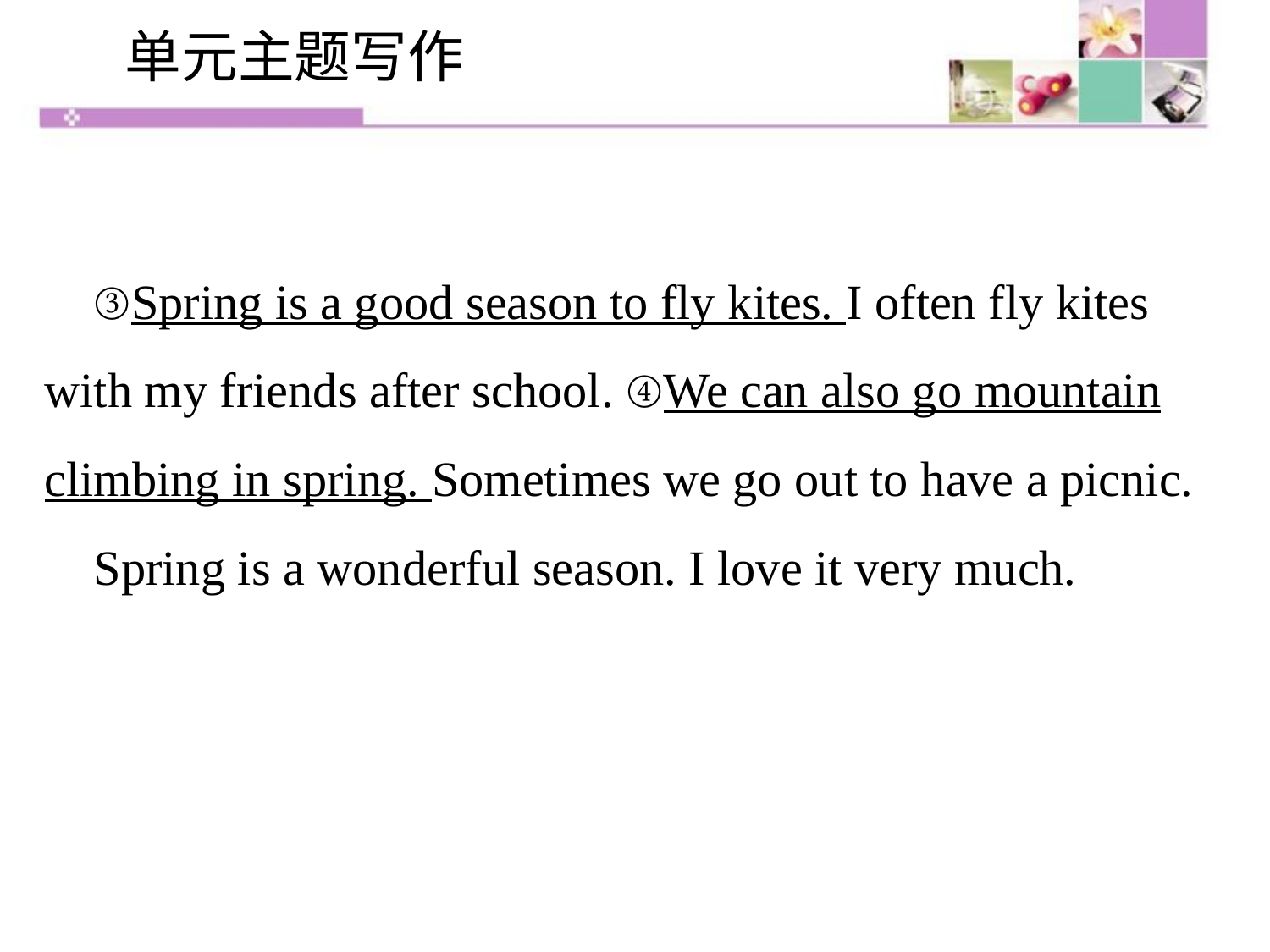

单元主题写作
    ③Spring is a good season to fly kites. I often fly kites with my friends after school. ④We can also go mountain climbing in spring. Sometimes we go out to have a picnic.
    Spring is a wonderful season. I love it very much.